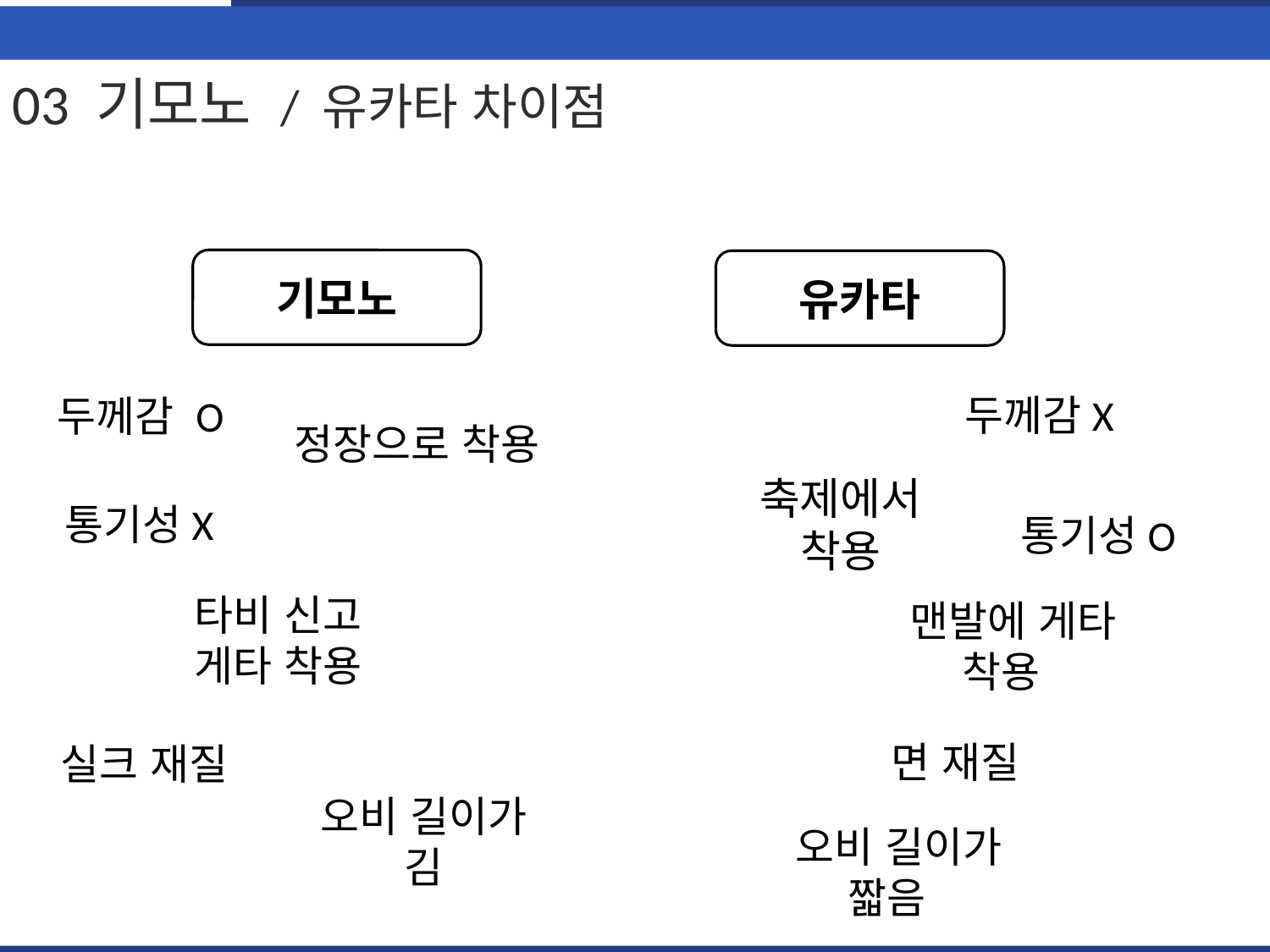

03 기모노 / 유카타 차이점

기모노
유카타
두께감X
두께감 O
정장으로 착용
통기성X
축제에서 착용
통기성O
타비 신고 게타 착용
맨발에 게타 착용
면 재질
실크 재질
오비 길이가 김
오비 길이가 짧음